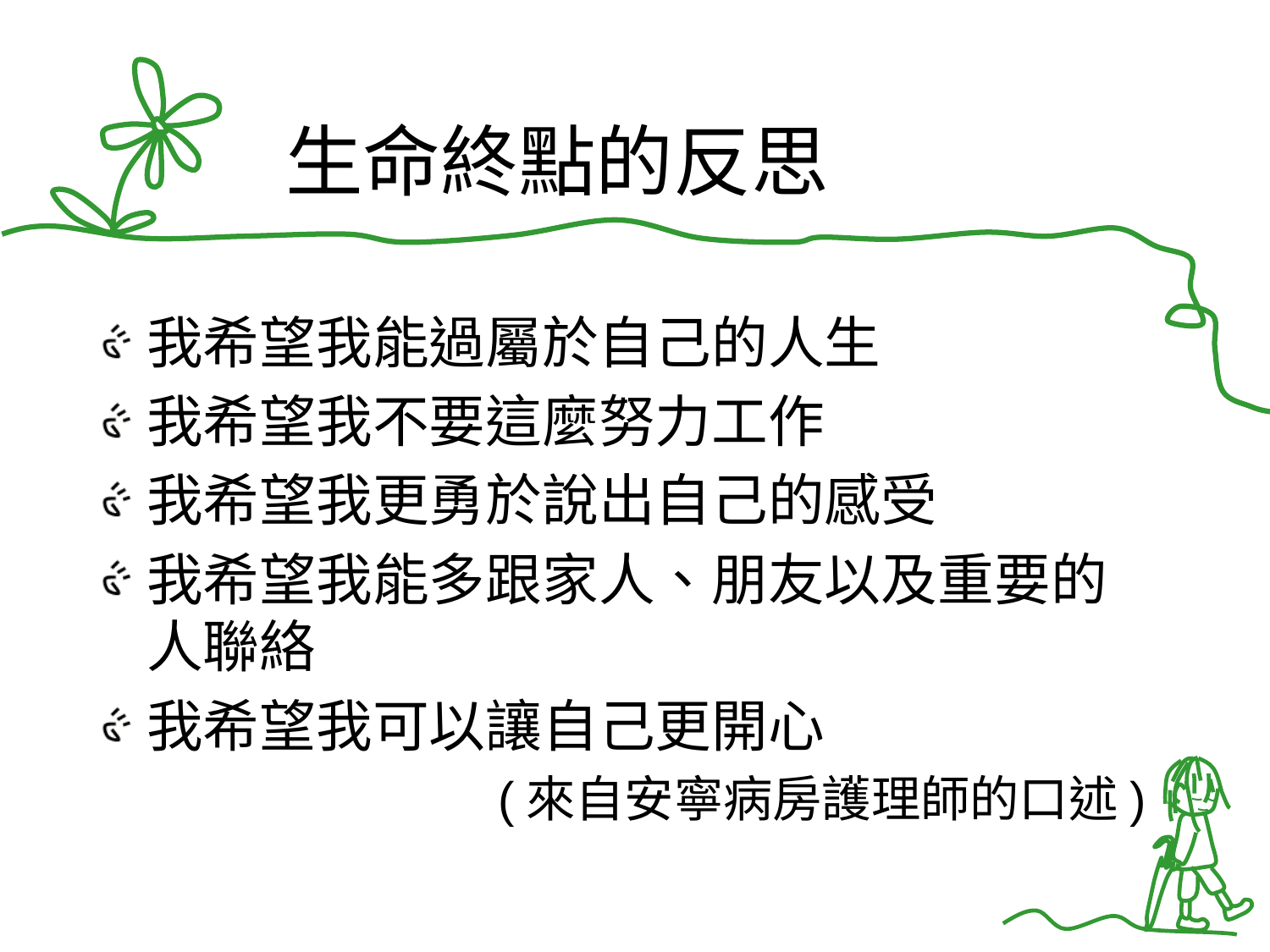

# 生命終點的反思
我希望我能過屬於自己的人生
我希望我不要這麼努力工作
我希望我更勇於說出自己的感受
我希望我能多跟家人、朋友以及重要的人聯絡
我希望我可以讓自己更開心
                             (來自安寧病房護理師的口述)